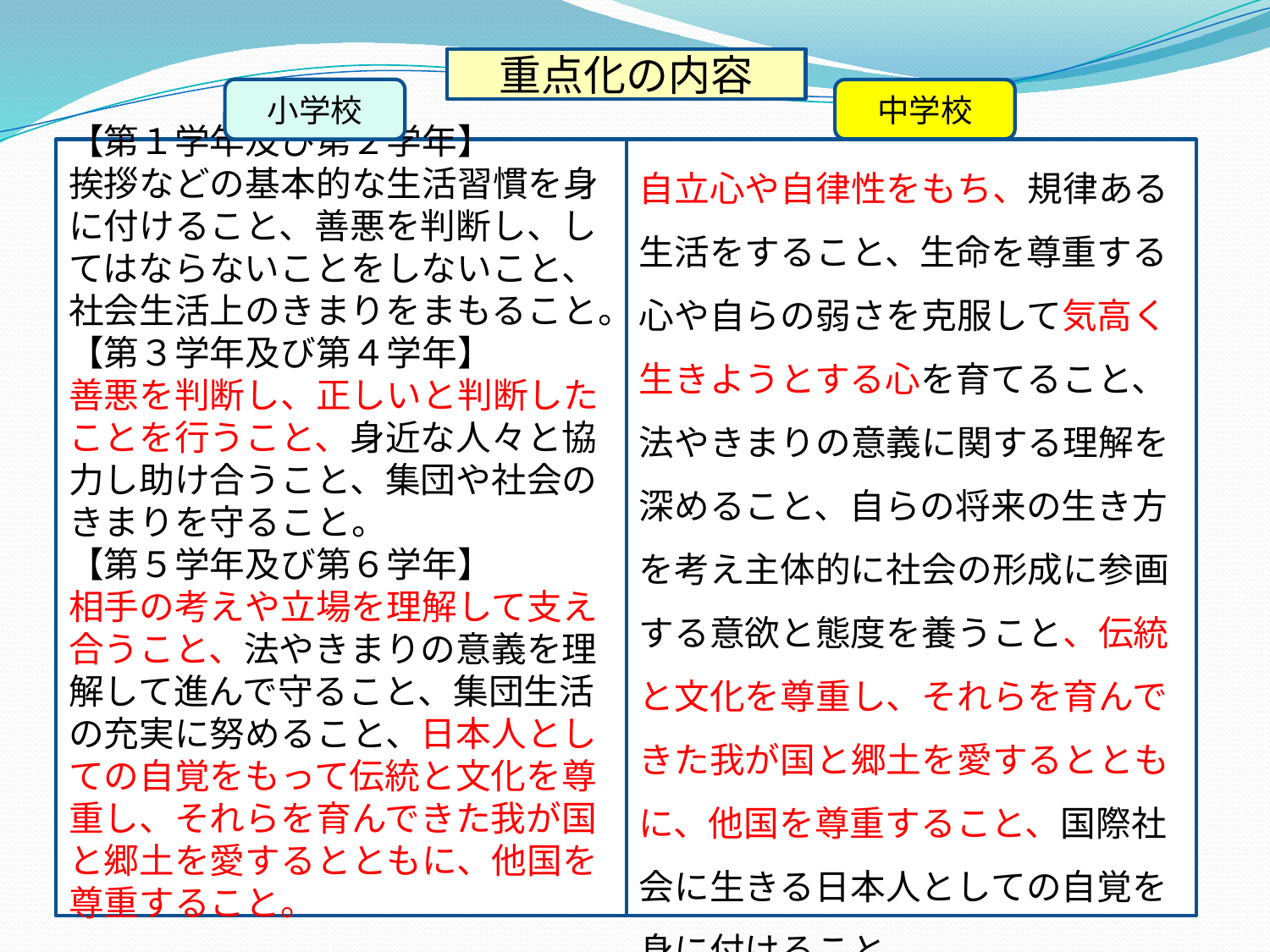

重点化の内容
小学校
中学校
自立心や自律性をもち、規律ある生活をすること、生命を尊重する心や自らの弱さを克服して気高く生きようとする心を育てること、法やきまりの意義に関する理解を深めること、自らの将来の生き方を考え主体的に社会の形成に参画する意欲と態度を養うこと、伝統と文化を尊重し、それらを育んできた我が国と郷土を愛するとともに、他国を尊重すること、国際社会に生きる日本人としての自覚を身に付けること。

【第１学年及び第２学年】
挨拶などの基本的な生活習慣を身に付けること、善悪を判断し、してはならないことをしないこと、社会生活上のきまりをまもること。
【第３学年及び第４学年】
善悪を判断し、正しいと判断したことを行うこと、身近な人々と協力し助け合うこと、集団や社会のきまりを守ること。
【第５学年及び第６学年】
相手の考えや立場を理解して支え合うこと、法やきまりの意義を理解して進んで守ること、集団生活の充実に努めること、日本人としての自覚をもって伝統と文化を尊重し、それらを育んできた我が国と郷土を愛するとともに、他国を尊重すること。

規範意識の醸成を配慮